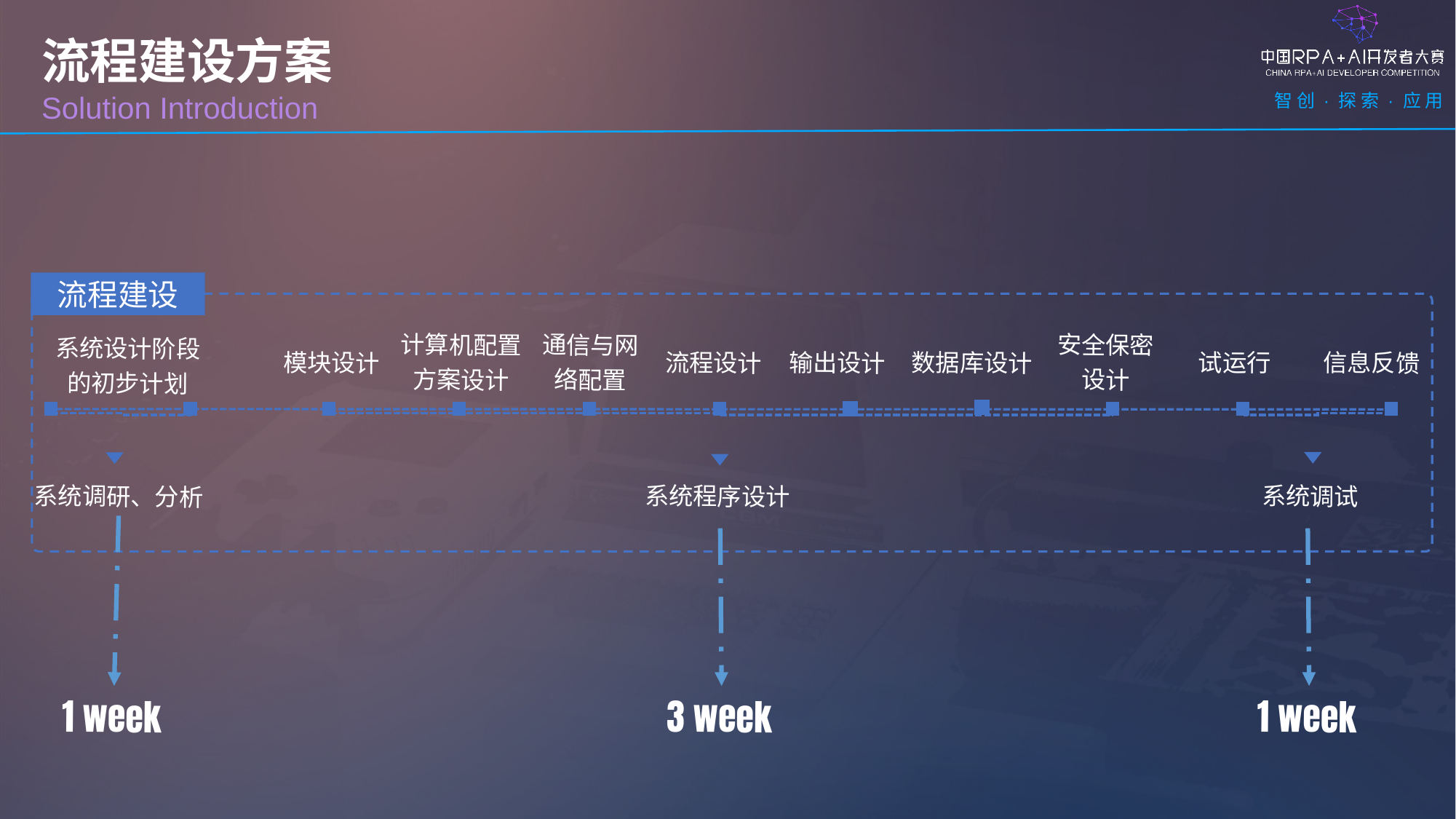

流程建设方案
Solution Introduction

流程建设

计算机配置方案设计
通信与网络配置
安全保密设计
系统设计阶段的初步计划
模块设计
流程设计
输出设计
数据库设计
试运行

系统调研、分析
系统程序设计
系统调试
信息反馈
1 week
3 week
1 week